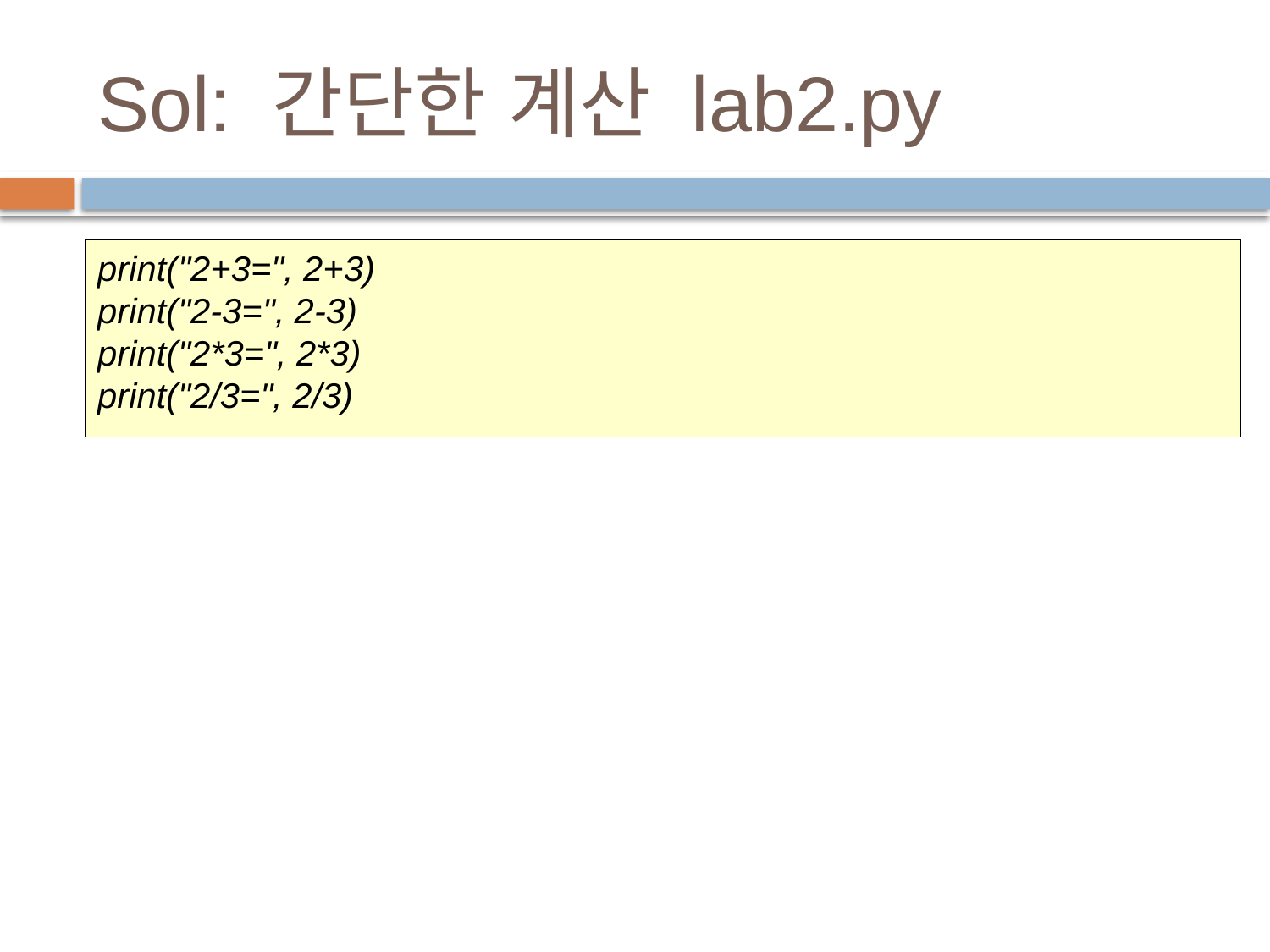

# Sol: 간단한 계산 lab2.py
print("2+3=", 2+3)
print("2-3=", 2-3)
print("2*3=", 2*3)
print("2/3=", 2/3)